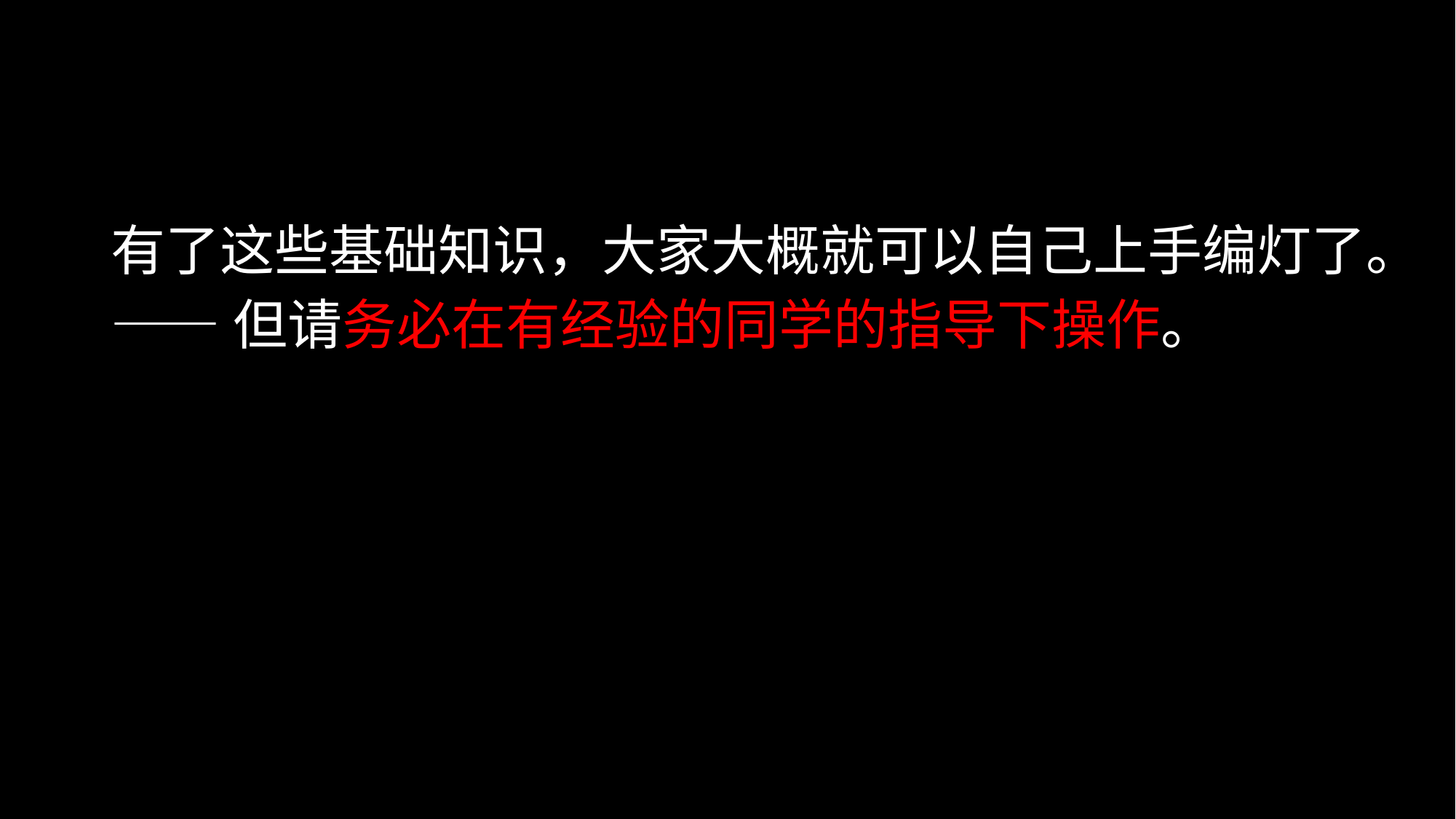

有了这些基础知识，大家大概就可以自己上手编灯了。
——但请务必在有经验的同学的指导下操作。